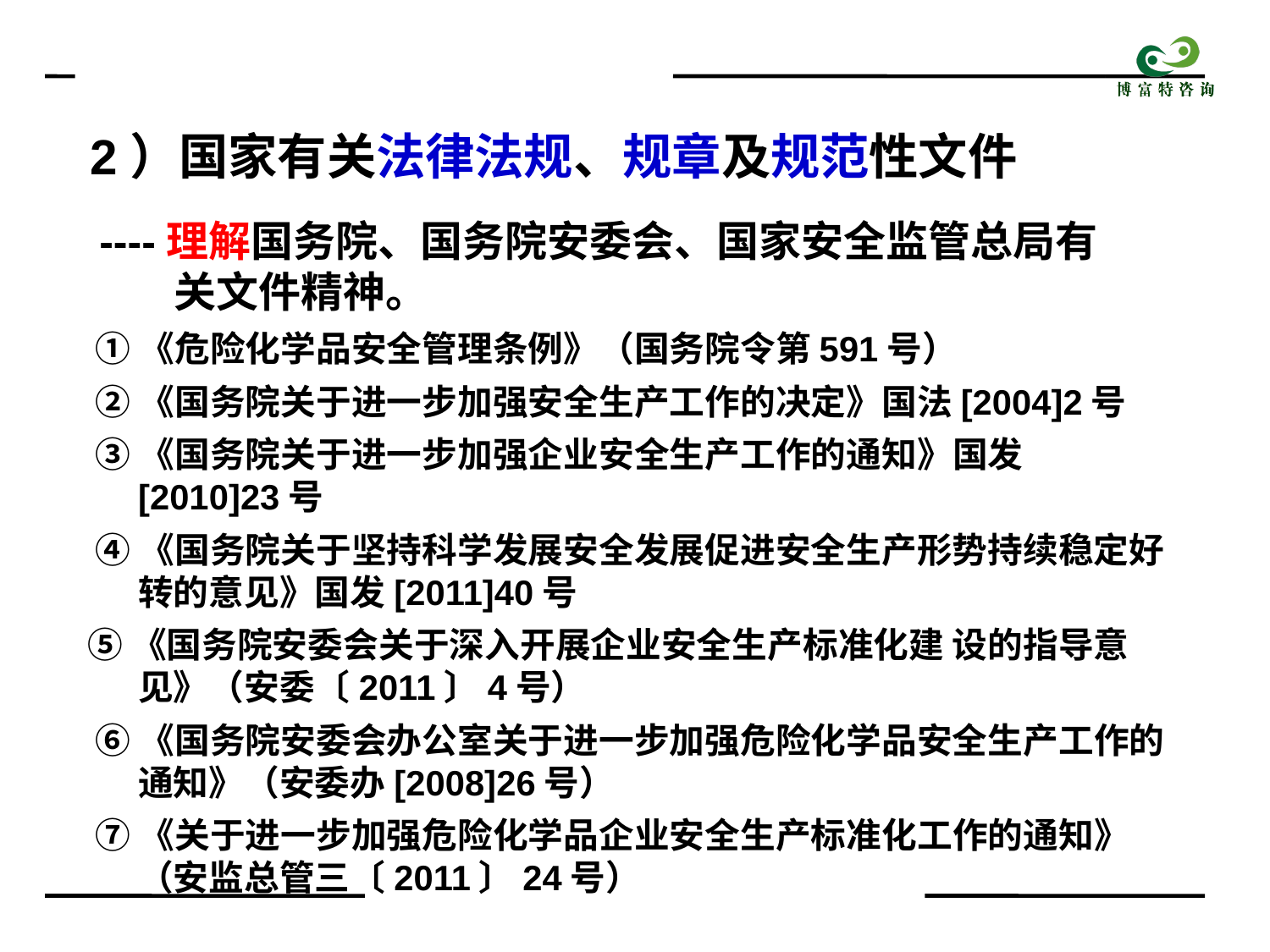

2）国家有关法律法规、规章及规范性文件
 ----理解国务院、国务院安委会、国家安全监管总局有
        关文件精神。
 ①《危险化学品安全管理条例》（国务院令第591号）
 ②《国务院关于进一步加强安全生产工作的决定》国法[2004]2号
 ③《国务院关于进一步加强企业安全生产工作的通知》国发[2010]23号
 ④《国务院关于坚持科学发展安全发展促进安全生产形势持续稳定好转的意见》国发[2011]40号
⑤《国务院安委会关于深入开展企业安全生产标准化建 设的指导意见》（安委〔2011〕4号）
 ⑥《国务院安委会办公室关于进一步加强危险化学品安全生产工作的通知》（安委办[2008]26号）
 ⑦《关于进一步加强危险化学品企业安全生产标准化工作的通知》（安监总管三〔2011〕24号）